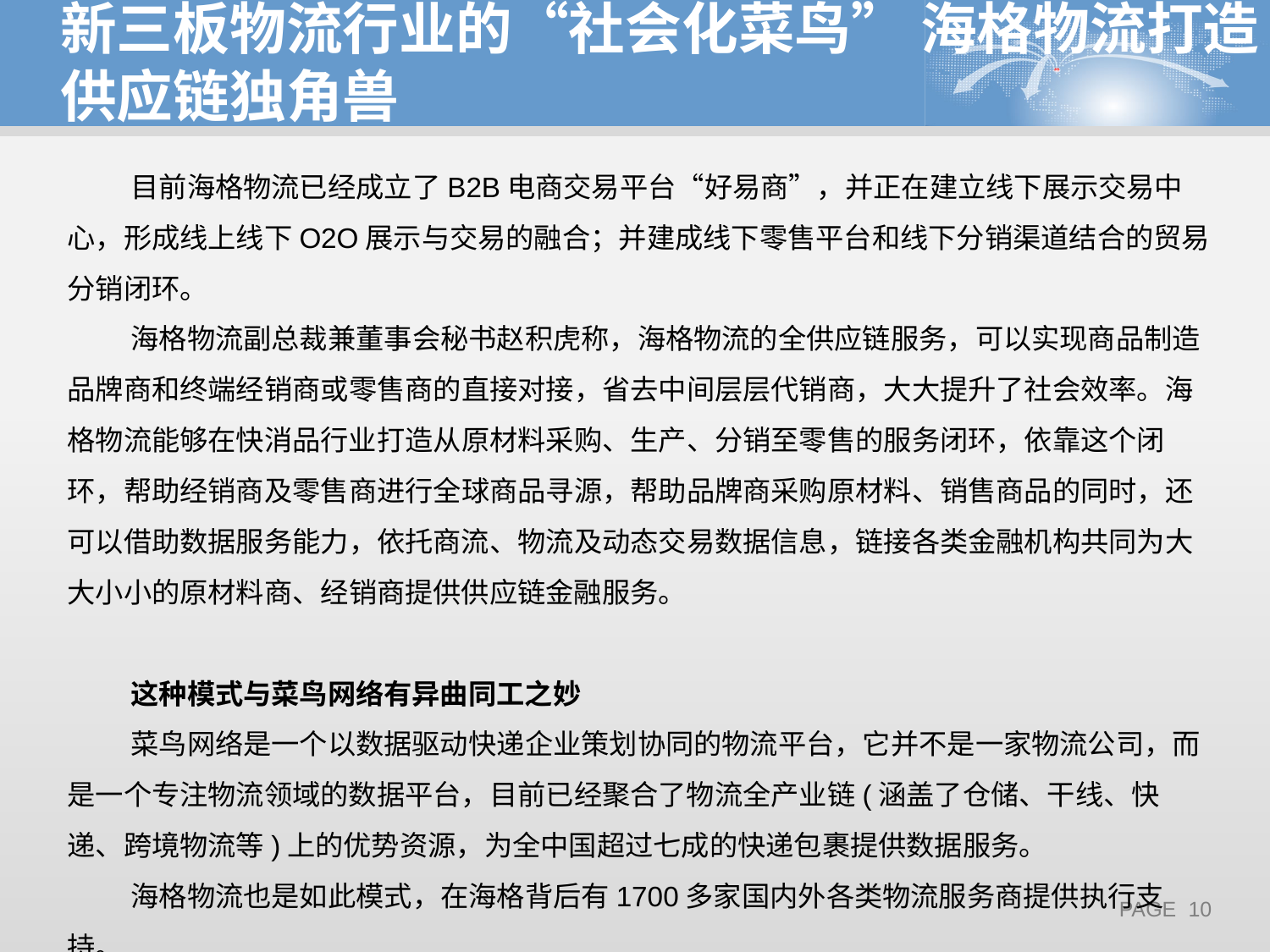

新三板物流行业的“社会化菜鸟” 海格物流打造供应链独角兽
目前海格物流已经成立了B2B电商交易平台“好易商”，并正在建立线下展示交易中心，形成线上线下O2O展示与交易的融合；并建成线下零售平台和线下分销渠道结合的贸易分销闭环。
海格物流副总裁兼董事会秘书赵积虎称，海格物流的全供应链服务，可以实现商品制造品牌商和终端经销商或零售商的直接对接，省去中间层层代销商，大大提升了社会效率。海格物流能够在快消品行业打造从原材料采购、生产、分销至零售的服务闭环，依靠这个闭环，帮助经销商及零售商进行全球商品寻源，帮助品牌商采购原材料、销售商品的同时，还可以借助数据服务能力，依托商流、物流及动态交易数据信息，链接各类金融机构共同为大大小小的原材料商、经销商提供供应链金融服务。

这种模式与菜鸟网络有异曲同工之妙
菜鸟网络是一个以数据驱动快递企业策划协同的物流平台，它并不是一家物流公司，而是一个专注物流领域的数据平台，目前已经聚合了物流全产业链(涵盖了仓储、干线、快递、跨境物流等)上的优势资源，为全中国超过七成的快递包裹提供数据服务。
海格物流也是如此模式，在海格背后有1700多家国内外各类物流服务商提供执行支持。